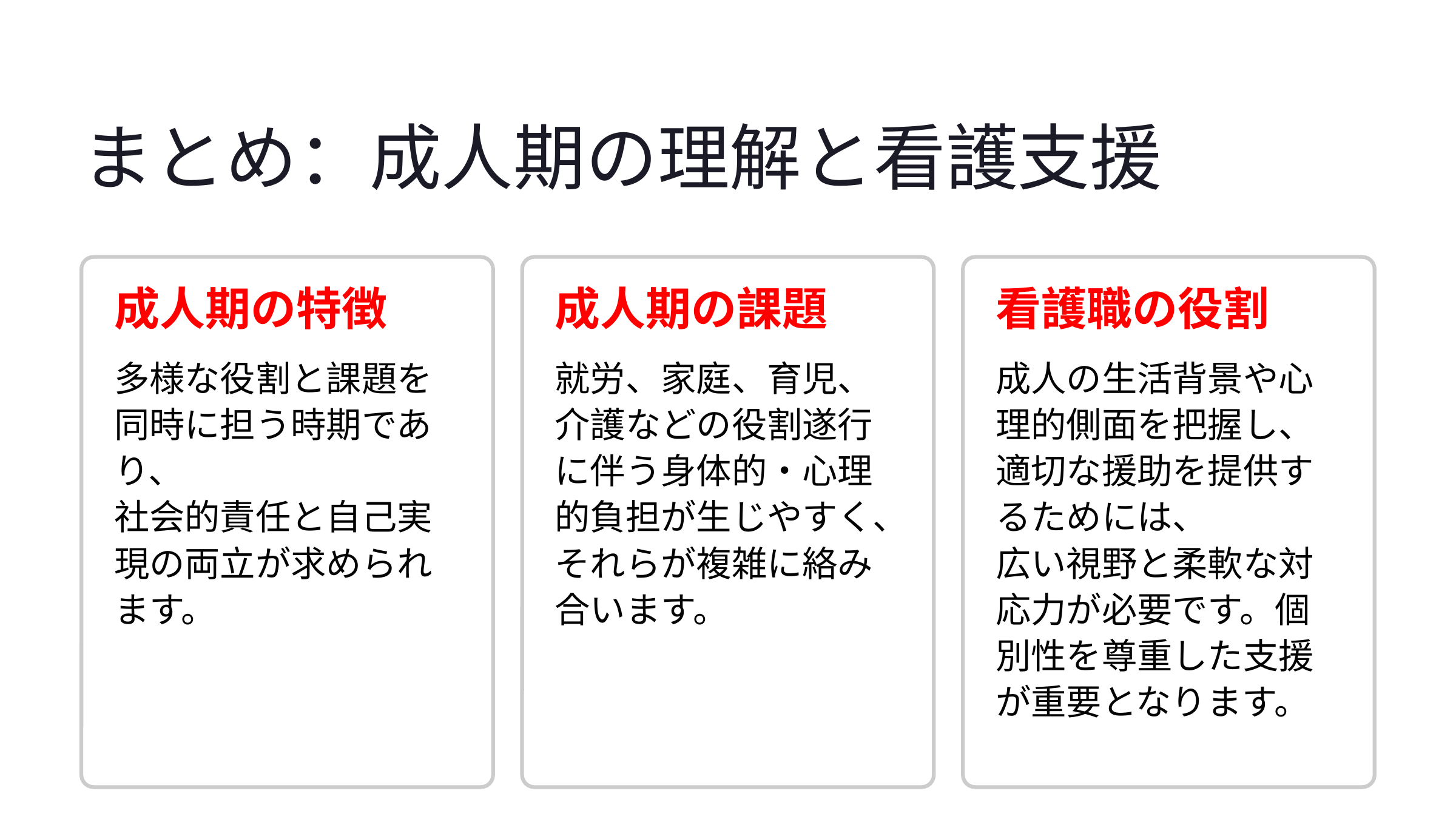

まとめ：成人期の理解と看護支援

成人期の特徴
成人期の課題
看護職の役割
多様な役割と課題を同時に担う時期であり、
社会的責任と自己実現の両立が求められます。
就労、家庭、育児、介護などの役割遂行に伴う身体的・心理的負担が生じやすく、
それらが複雑に絡み合います。
成人の生活背景や心理的側面を把握し、適切な援助を提供するためには、
広い視野と柔軟な対応力が必要です。個別性を尊重した支援が重要となります。